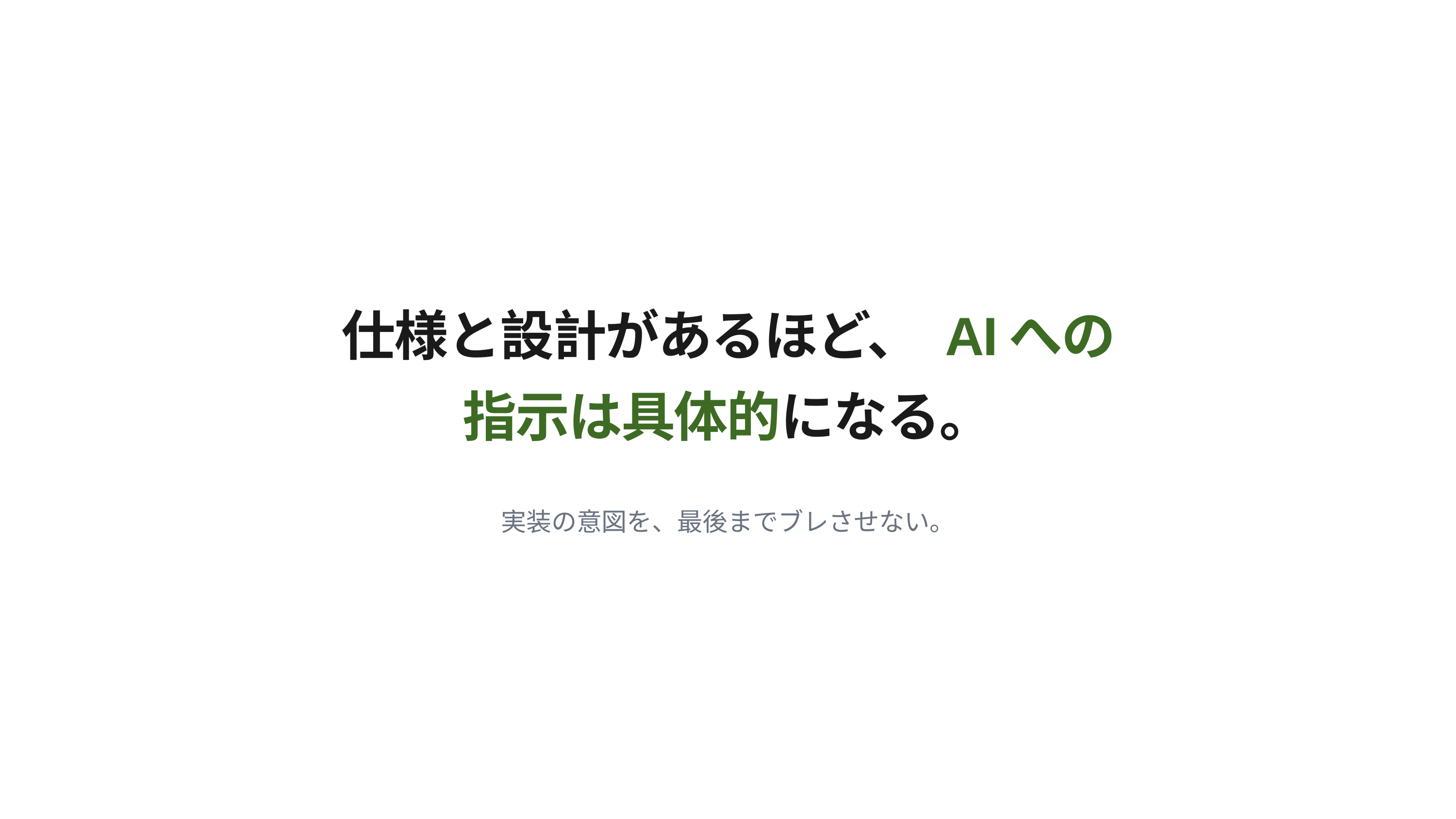

仕様と設計があるほど、 AIへの指示は具体的になる。
実装の意図を、最後までブレさせない。